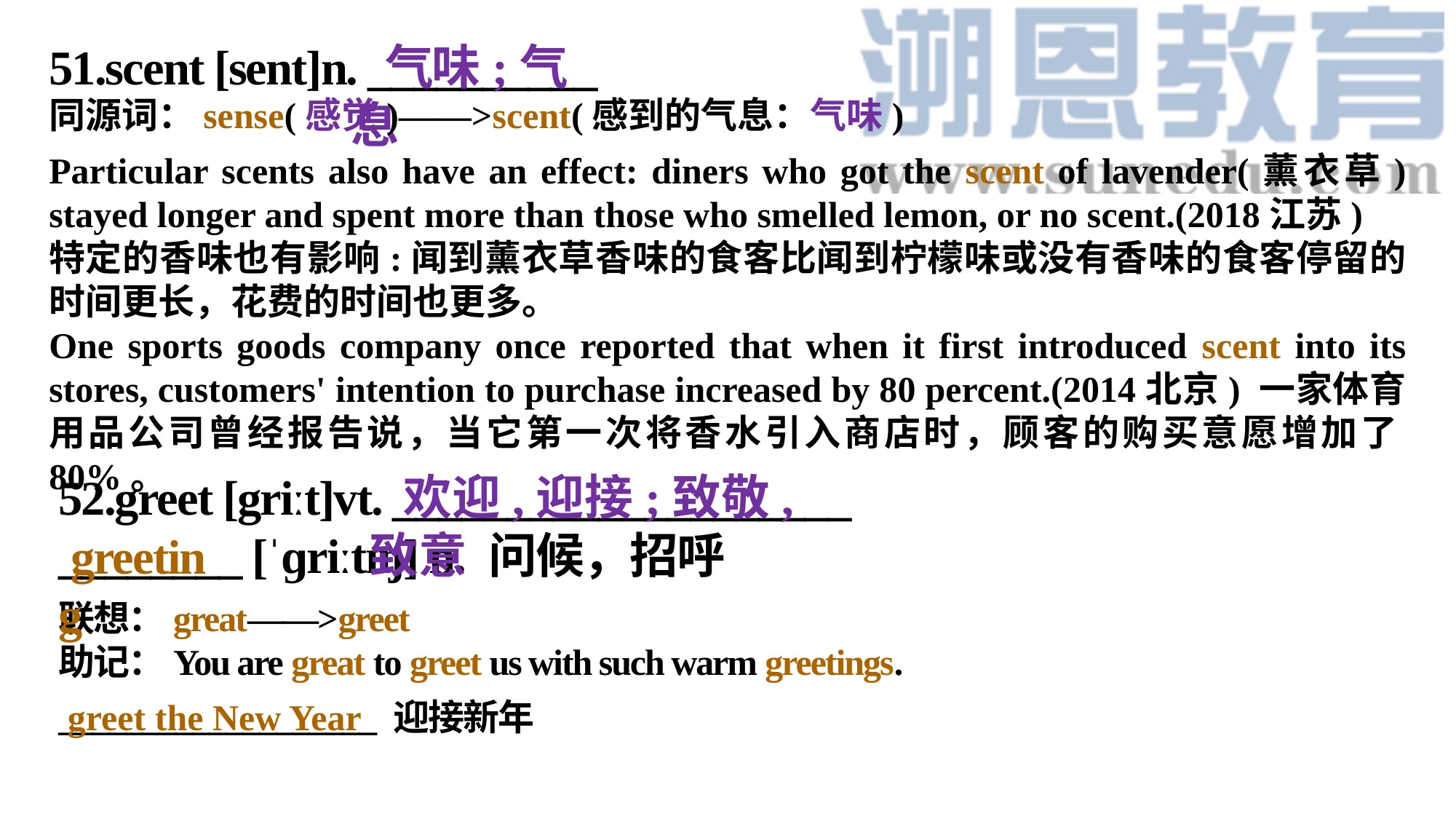

51.scent [sent]n. __________
  气味;气息
同源词：sense(感觉)——>scent(感到的气息：气味)
Particular scents also have an effect: diners who got the scent of lavender(薰衣草) stayed longer and spent more than those who smelled lemon, or no scent.(2018江苏)
特定的香味也有影响:闻到薰衣草香味的食客比闻到柠檬味或没有香味的食客停留的时间更长，花费的时间也更多。
One sports goods company once reported that when it first introduced scent into its stores, customers' intention to purchase increased by 80 percent.(2014北京) 一家体育用品公司曾经报告说，当它第一次将香水引入商店时，顾客的购买意愿增加了80%。
52.greet [griːt]vt. ____________________
________ [ˈɡriːtɪŋ] n. 问候，招呼
  欢迎,迎接;致敬,致意
 greeting
联想：great——>greet
助记：You are great to greet us with such warm greetings.
___________________ 迎接新年
 greet the New Year